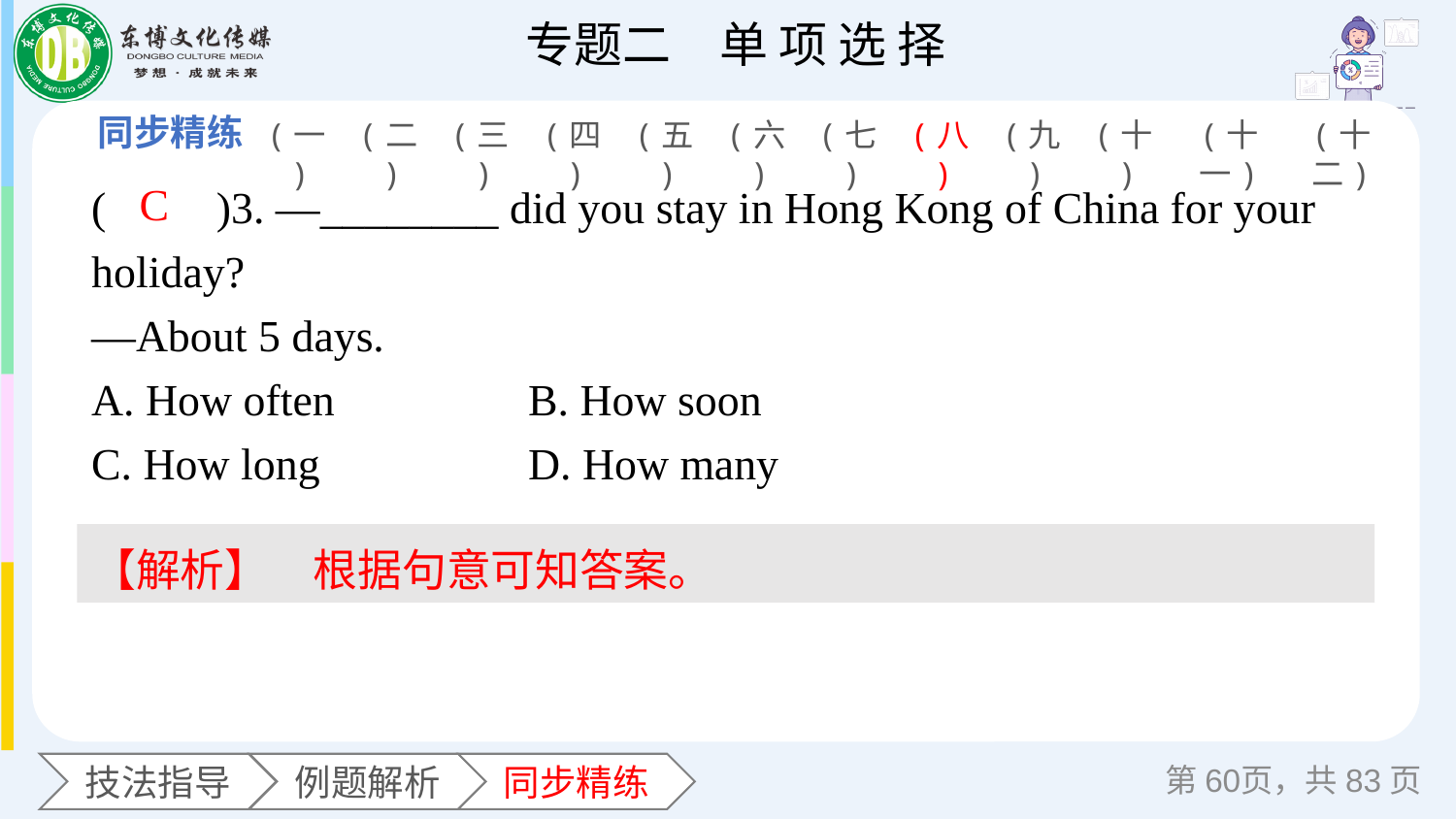

(一)
(二)
(三)
(四)
(五)
(六)
(七)
(八)
(九)
(十)
(十一)
(十二)
(　　)3. —________ did you stay in Hong Kong of China for your holiday?
—About 5 days.
A. How often    		B. How soon
C. How long    		D. How many
C
【解析】　根据句意可知答案。
第60页，共83页